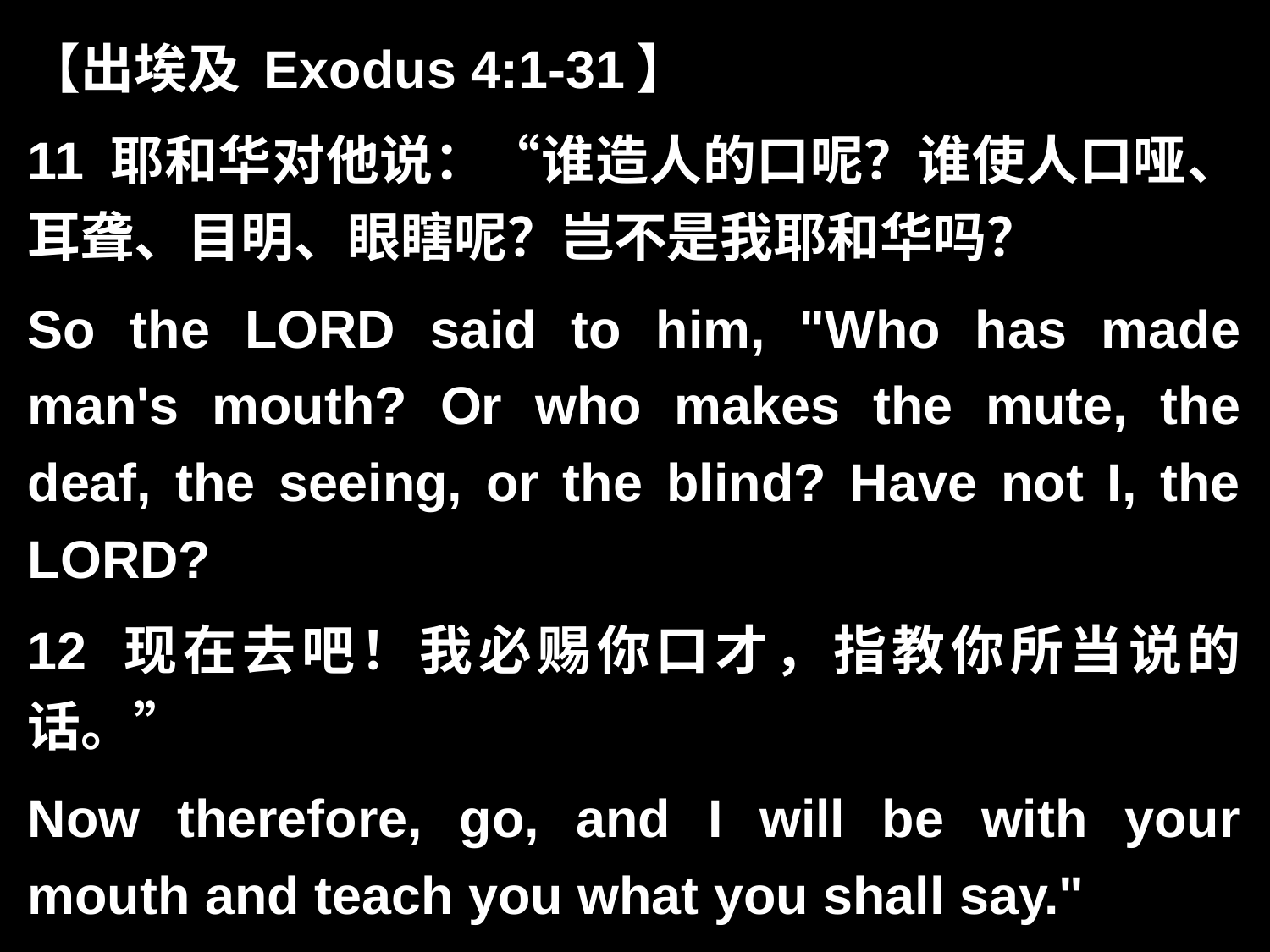

【出埃及 Exodus 4:1-31】
11 耶和华对他说：“谁造人的口呢？谁使人口哑、耳聋、目明、眼瞎呢？岂不是我耶和华吗？
So the LORD said to him, "Who has made man's mouth? Or who makes the mute, the deaf, the seeing, or the blind? Have not I, the LORD?
12 现在去吧！我必赐你口才，指教你所当说的话。”
Now therefore, go, and I will be with your mouth and teach you what you shall say."